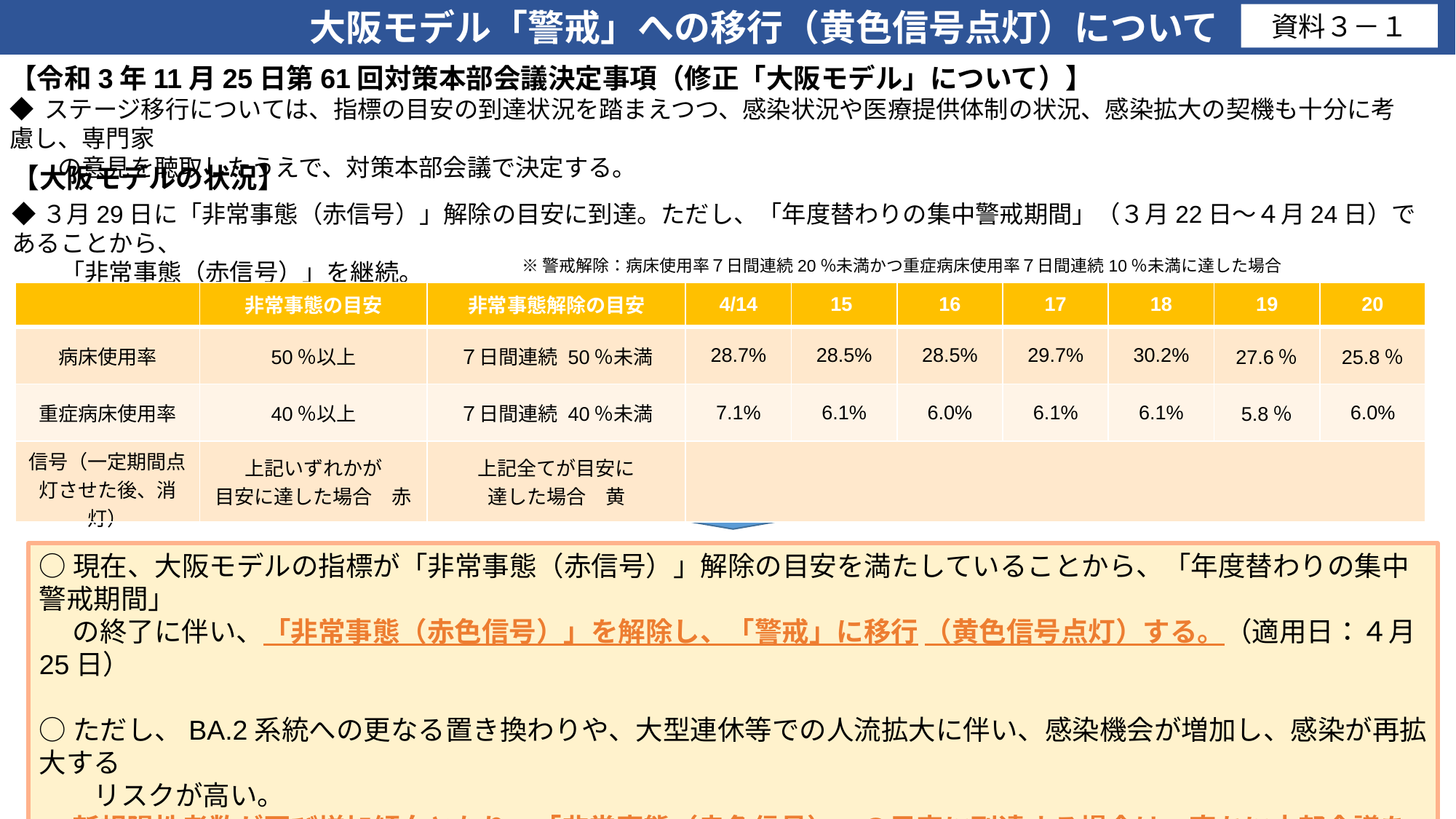

大阪モデル「警戒」への移行（黄色信号点灯）について
資料３－１
【令和3年11月25日第61回対策本部会議決定事項（修正「大阪モデル」について）】
◆ ステージ移行については、指標の目安の到達状況を踏まえつつ、感染状況や医療提供体制の状況、感染拡大の契機も十分に考慮し、専門家
　　の意見を聴取したうえで、対策本部会議で決定する。
【大阪モデルの状況】
◆３月29日に「非常事態（赤信号）」解除の目安に到達。ただし、「年度替わりの集中警戒期間」（３月22日～４月24日）であることから、
　　「非常事態（赤信号）」を継続。
※警戒解除：病床使用率７日間連続20％未満かつ重症病床使用率７日間連続10％未満に達した場合
|  | 非常事態の目安 | 非常事態解除の目安 | 4/14 | 15 | 16 | 17 | 18 | 19 | 20 |
| --- | --- | --- | --- | --- | --- | --- | --- | --- | --- |
| 病床使用率 | 50％以上 | ７日間連続 50％未満 | 28.7% | 28.5% | 28.5% | 29.7% | 30.2% | 27.6％ | 25.8％ |
| 重症病床使用率 | 40％以上 | ７日間連続 40％未満 | 7.1% | 6.1% | 6.0% | 6.1% | 6.1% | 5.8％ | 6.0% |
| 信号（一定期間点灯させた後、消灯） | 上記いずれかが 目安に達した場合　赤 | 上記全てが目安に 達した場合　黄 |  |  |  |  |  |  |  |

○現在、大阪モデルの指標が「非常事態（赤信号）」解除の目安を満たしていることから、「年度替わりの集中警戒期間」
　 の終了に伴い、「非常事態（赤色信号）」を解除し、「警戒」に移行 （黄色信号点灯）する。（適用日：４月25日）

○ただし、BA.2系統への更なる置き換わりや、大型連休等での人流拡大に伴い、感染機会が増加し、感染が再拡大する
　　リスクが高い。
　 新規陽性者数が再び増加傾向となり、「非常事態（赤色信号）」の目安に到達する場合は、直ちに本部会議を開催し、
　「非常事態（赤色信号）」への移行を決定する。（「非常事態」の目安：病床使用率50％以上又は重症病床使用率40％以上）